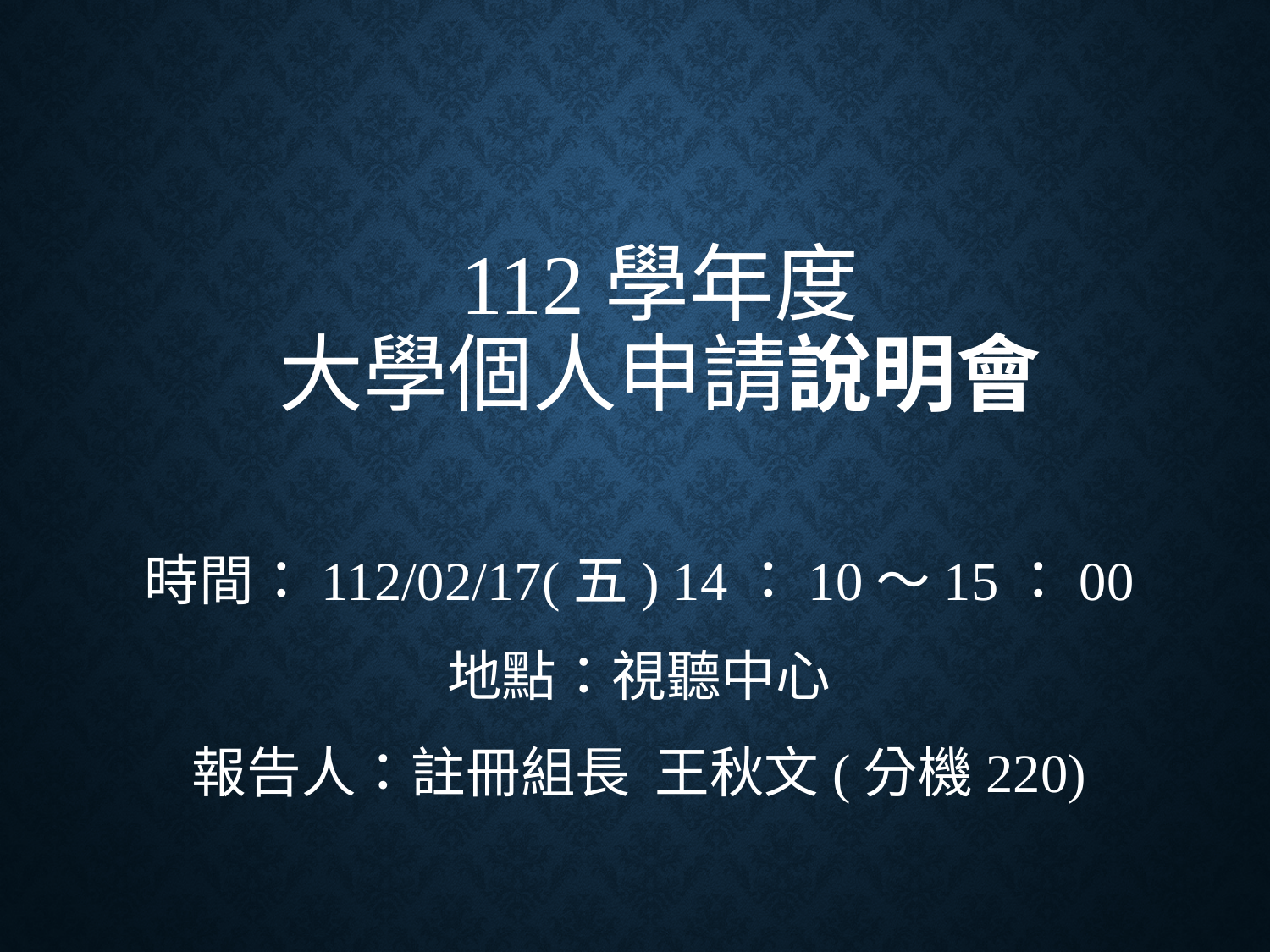

# 112學年度 大學個人申請說明會
時間：112/02/17(五) 14：10～15：00
地點：視聽中心
報告人：註冊組長  王秋文(分機220)